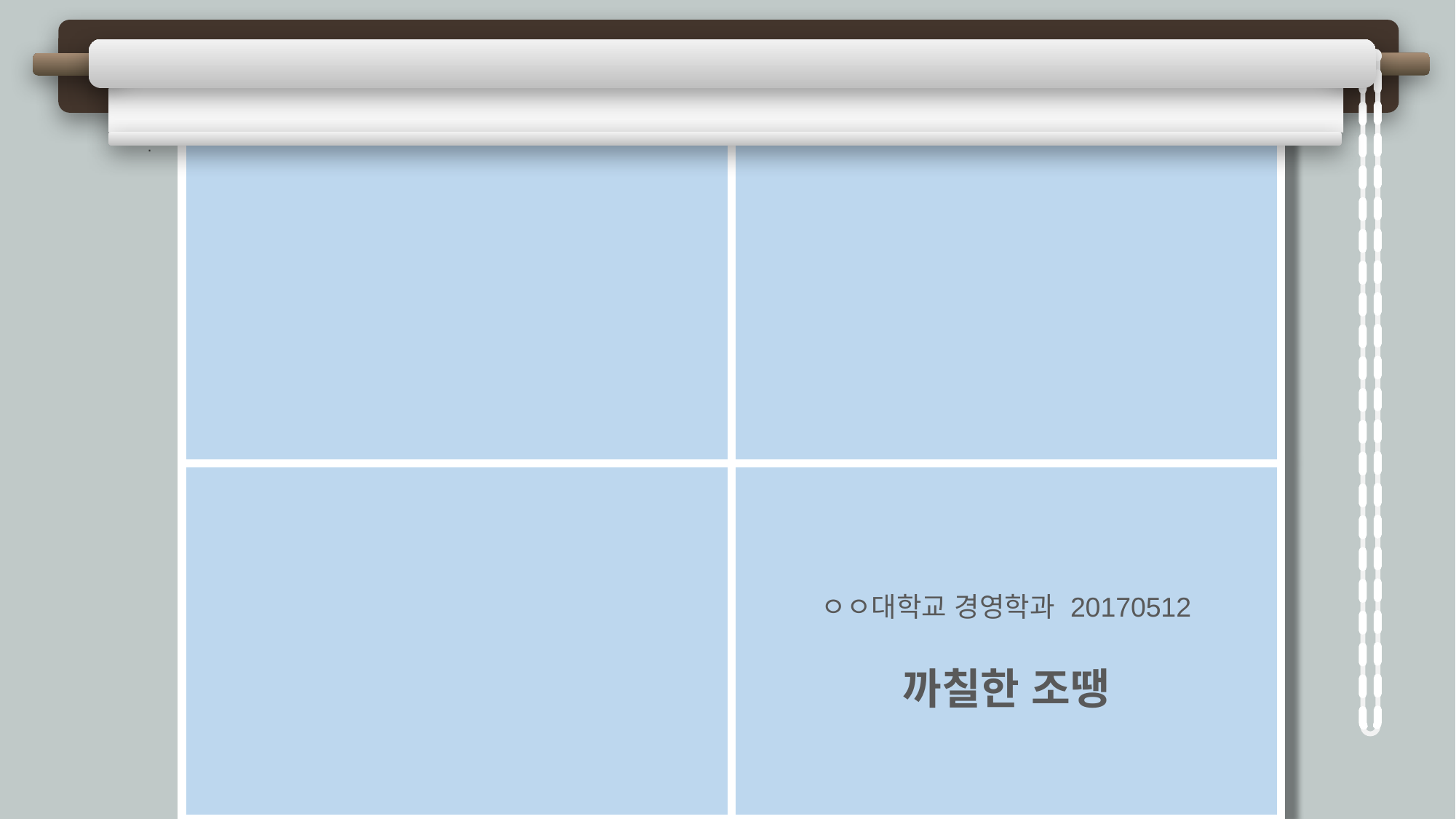

.

|  |  |
| --- | --- |
|  | ㅇㅇ대학교 경영학과 20170512 까칠한 조땡 |